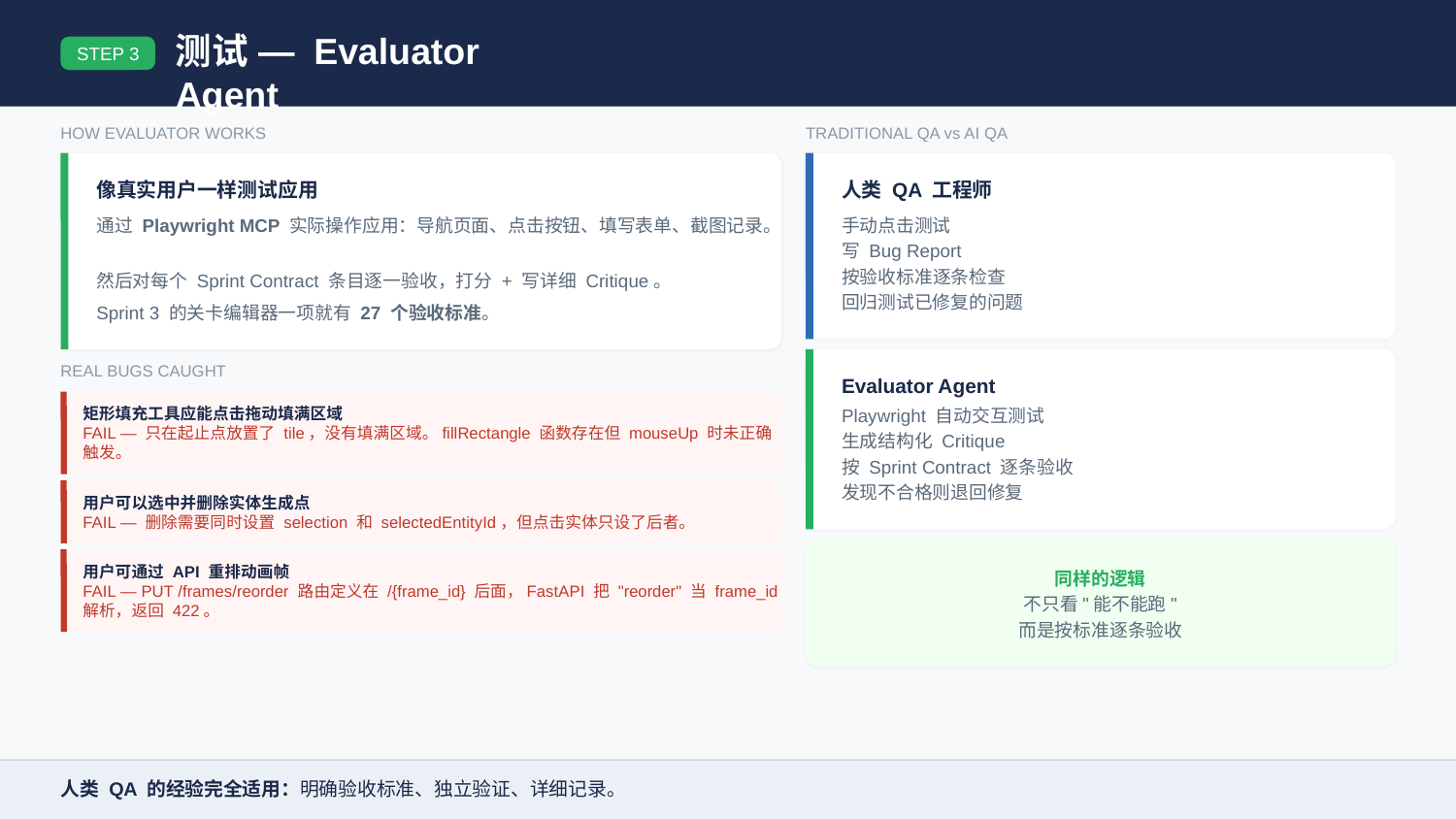

测试 — Evaluator Agent

STEP 3
HOW EVALUATOR WORKS
TRADITIONAL QA vs AI QA

像真实用户一样测试应用
人类 QA 工程师
通过 Playwright MCP 实际操作应用：导航页面、点击按钮、填写表单、截图记录。
手动点击测试
写 Bug Report
按验收标准逐条检查
然后对每个 Sprint Contract 条目逐一验收，打分 + 写详细 Critique。
回归测试已修复的问题
Sprint 3 的关卡编辑器一项就有 27 个验收标准。

REAL BUGS CAUGHT
Evaluator Agent

Playwright 自动交互测试
矩形填充工具应能点击拖动填满区域
FAIL — 只在起止点放置了 tile，没有填满区域。fillRectangle 函数存在但 mouseUp 时未正确触发。
生成结构化 Critique
按 Sprint Contract 逐条验收
发现不合格则退回修复

用户可以选中并删除实体生成点
FAIL — 删除需要同时设置 selection 和 selectedEntityId，但点击实体只设了后者。

用户可通过 API 重排动画帧
同样的逻辑
FAIL — PUT /frames/reorder 路由定义在 /{frame_id} 后面，FastAPI 把 "reorder" 当 frame_id 解析，返回 422。
不只看"能不能跑"
而是按标准逐条验收

人类 QA 的经验完全适用：明确验收标准、独立验证、详细记录。